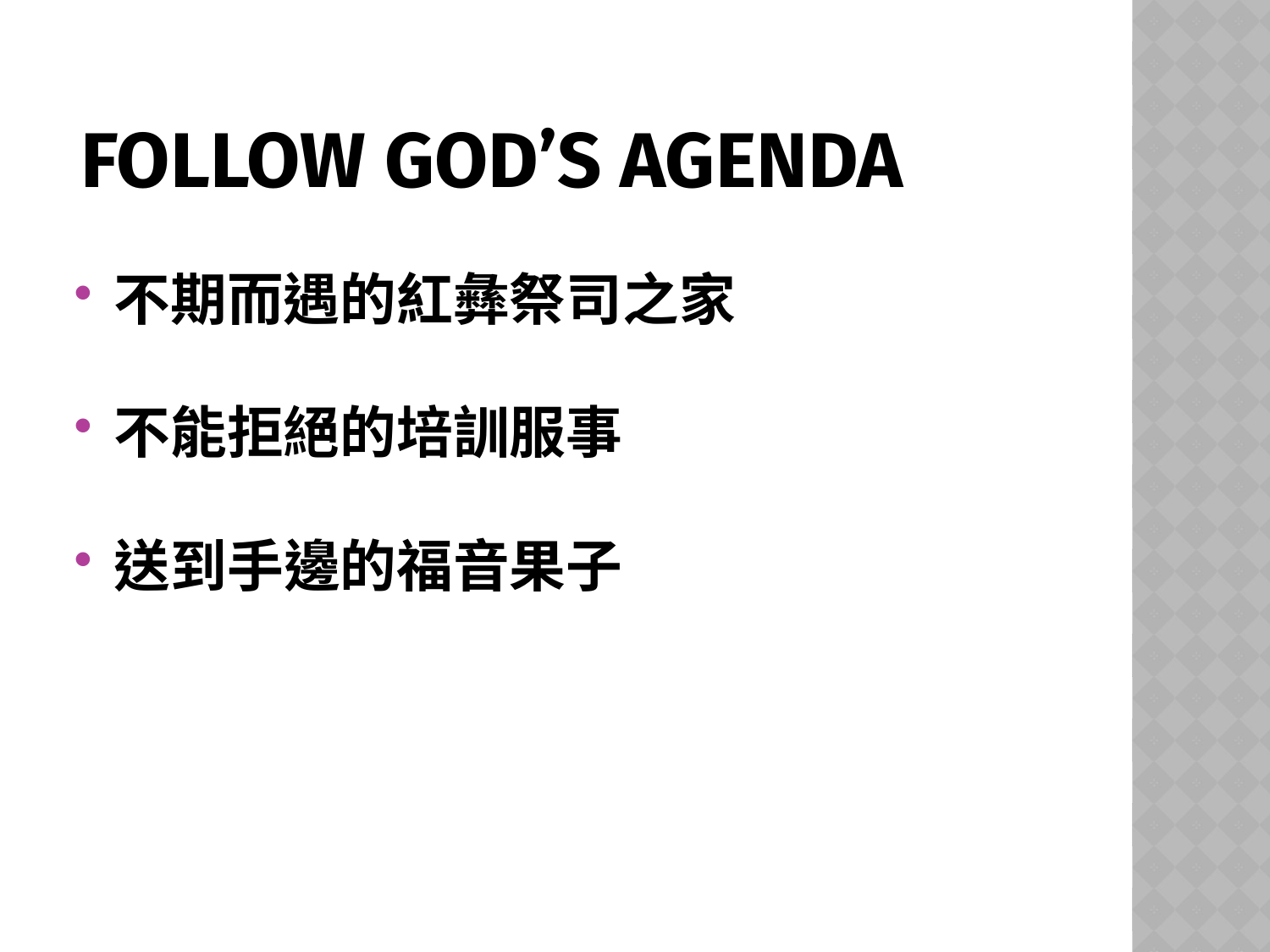

# FOLLOW God’s agenda
不期而遇的紅彝祭司之家
不能拒絕的培訓服事
送到手邊的福音果子